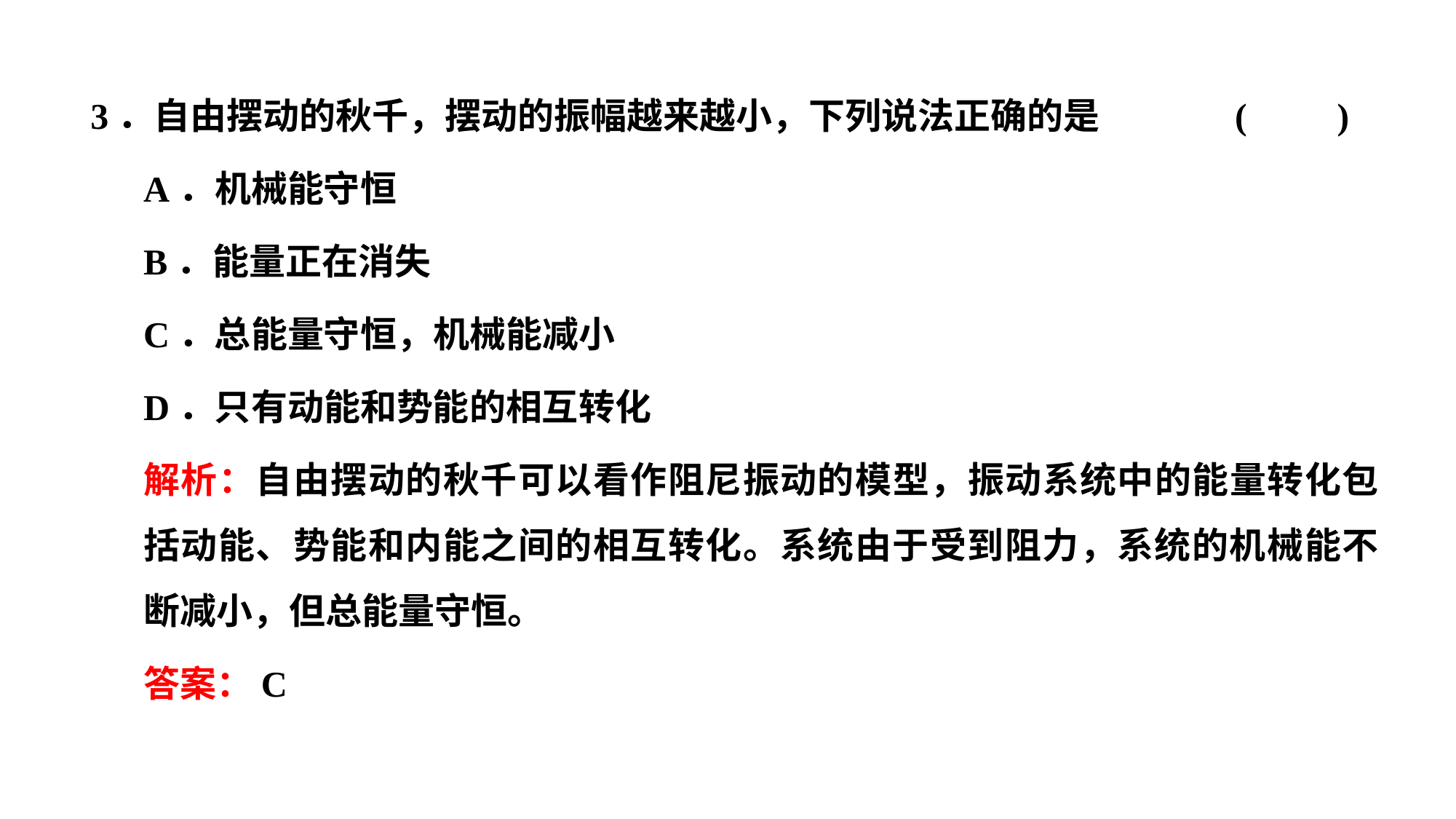

3．自由摆动的秋千，摆动的振幅越来越小，下列说法正确的是		(　　)
A．机械能守恒
B．能量正在消失
C．总能量守恒，机械能减小
D．只有动能和势能的相互转化
解析：自由摆动的秋千可以看作阻尼振动的模型，振动系统中的能量转化包括动能、势能和内能之间的相互转化。系统由于受到阻力，系统的机械能不断减小，但总能量守恒。
答案：C